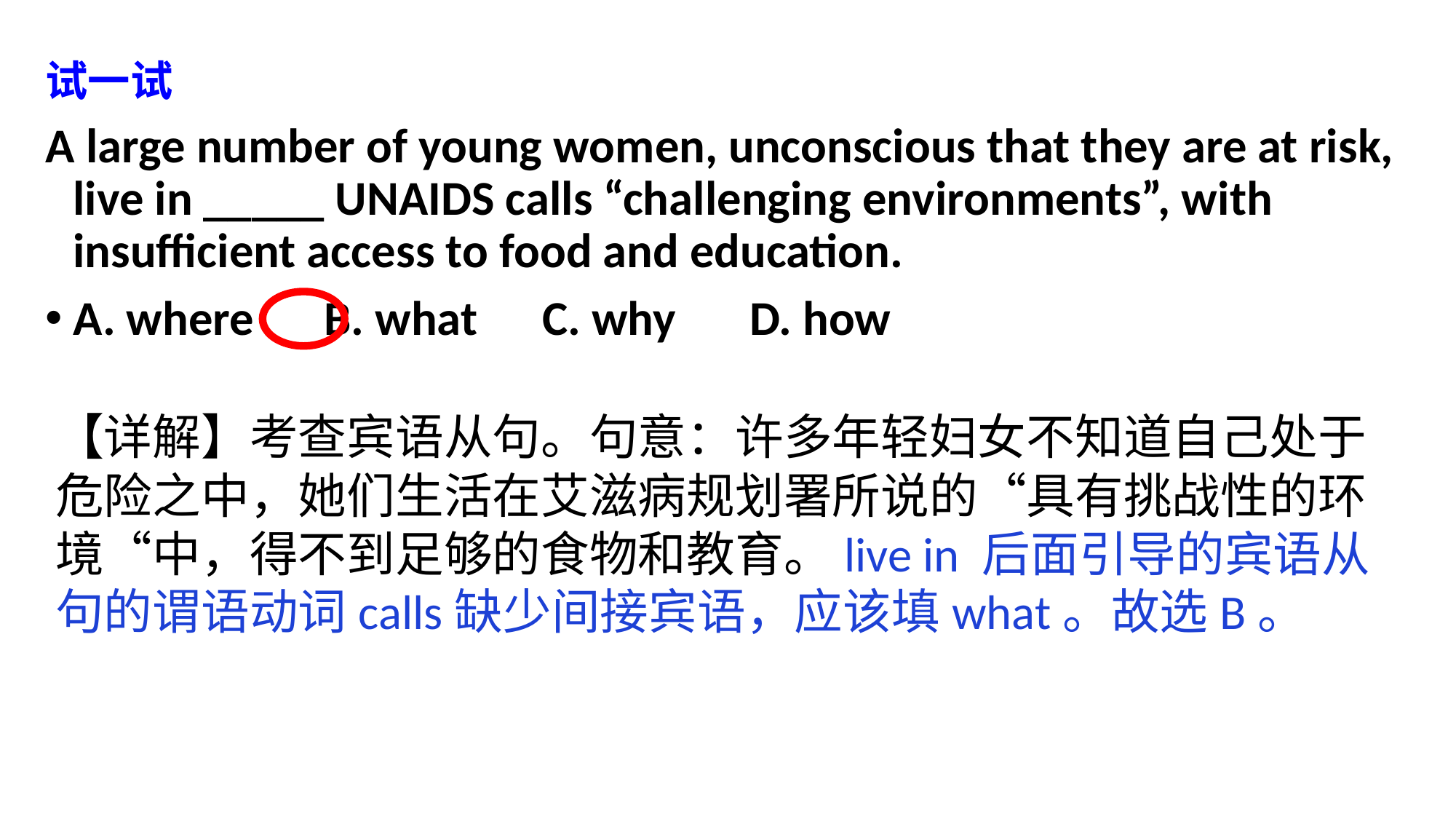

试一试
A large number of young women, unconscious that they are at risk, live in _____ UNAIDS calls “challenging environments”, with insufficient access to food and education.
A. where	   B. what	   C. why	  D. how

【详解】考查宾语从句。句意：许多年轻妇女不知道自己处于危险之中，她们生活在艾滋病规划署所说的“具有挑战性的环境“中，得不到足够的食物和教育。live in 后面引导的宾语从句的谓语动词calls缺少间接宾语，应该填what。故选B。